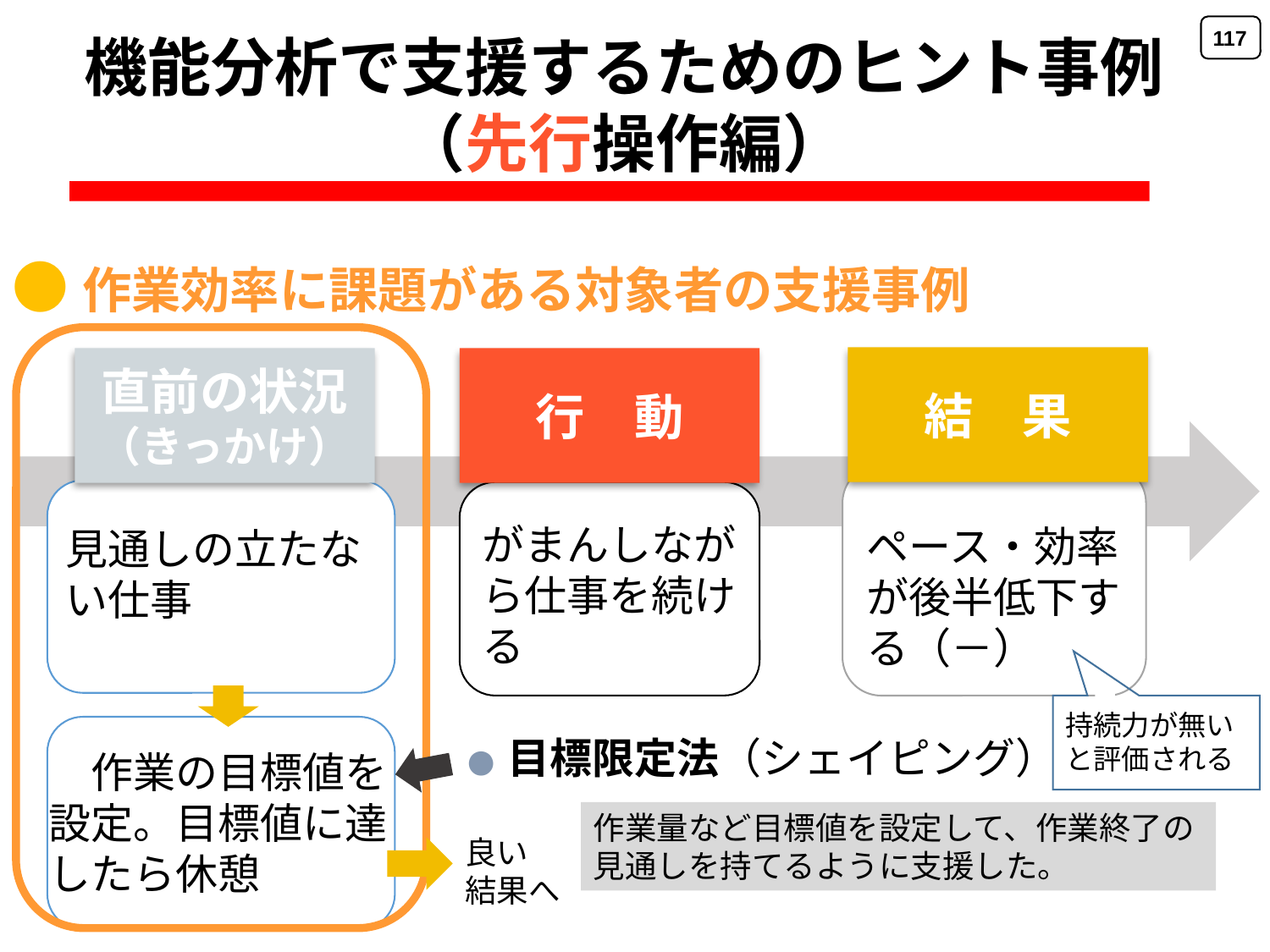

117

機能分析で支援するためのヒント事例（先行操作編）

●作業効率に課題がある対象者の支援事例

結　果
行　動
直前の状況
（きっかけ）

がまんしながら仕事を続ける
ペース・効率が後半低下する（－）
見通しの立たない仕事

持続力が無い
と評価される

●
目標限定法（シェイピング）
　作業の目標値を設定。目標値に達したら休憩

作業量など目標値を設定して、作業終了の見通しを持てるように支援した。
良い
結果へ